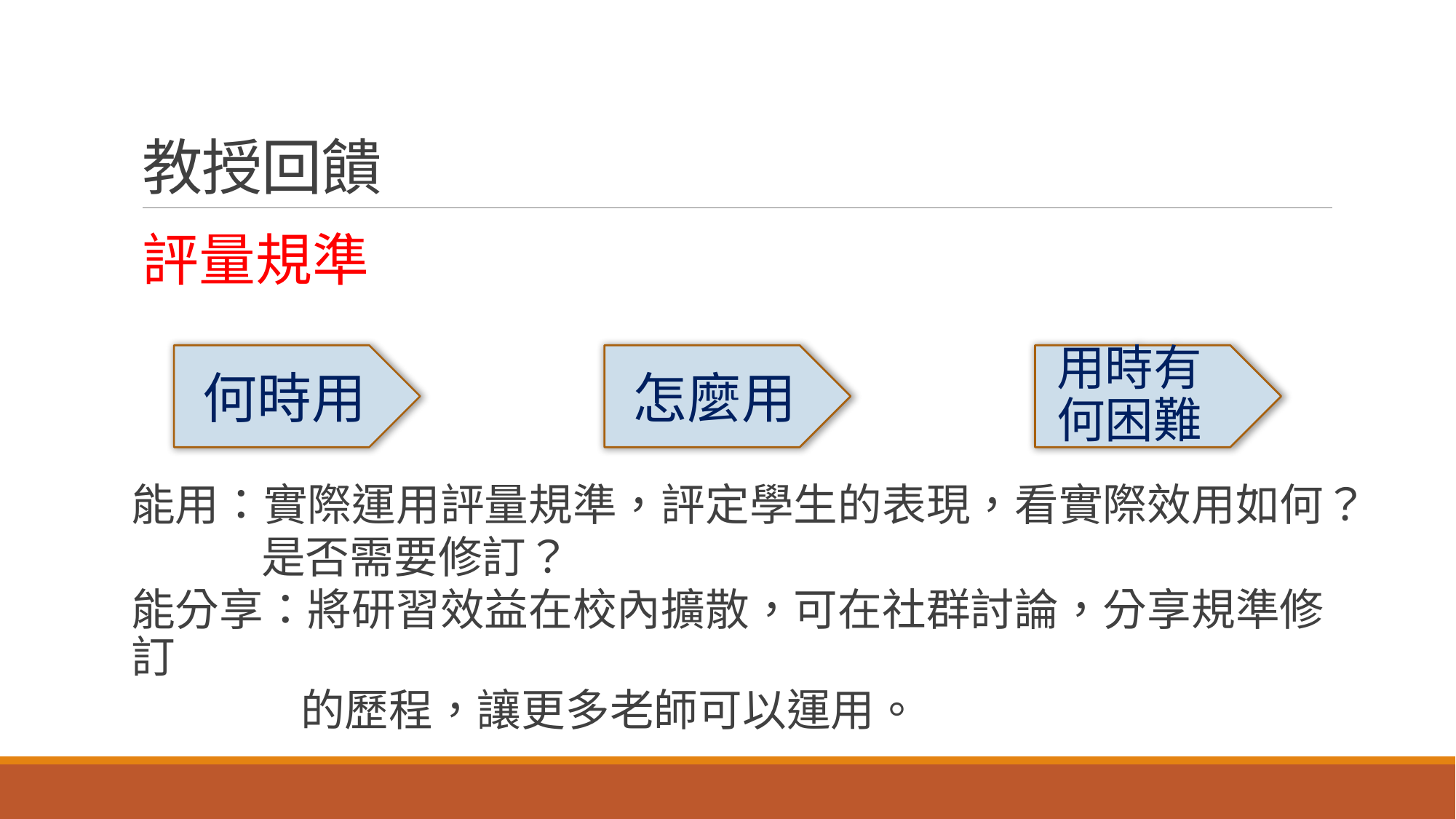

# 教授回饋

評量規準

能用：實際運用評量規準，評定學生的表現，看實際效用如何？
             是否需要修訂？
能分享：將研習效益在校內擴散，可在社群討論，分享規準修訂
                 的歷程，讓更多老師可以運用。
怎麼用
用時有何困難
何時用